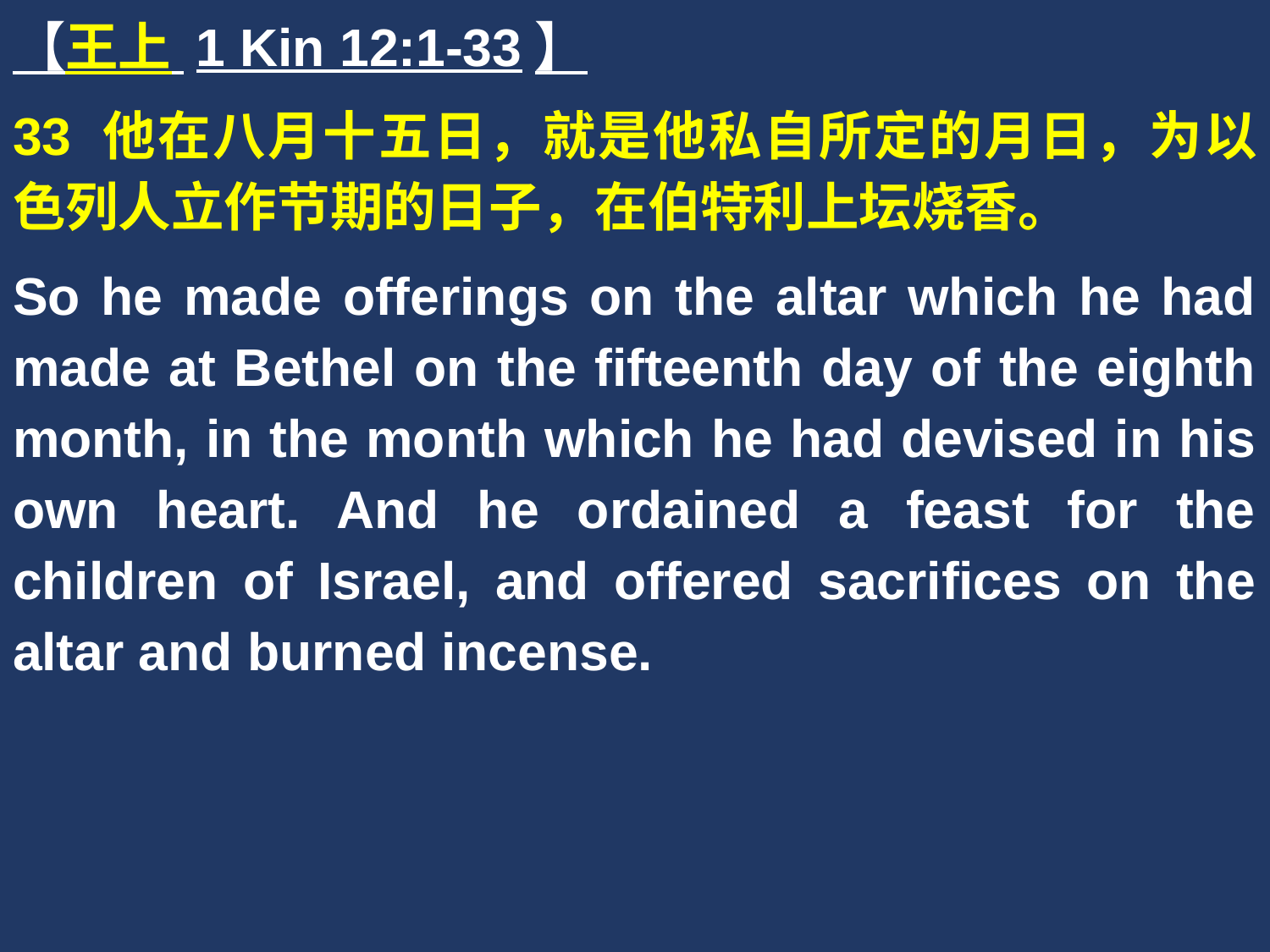

【王上 1 Kin 12:1-33】
33 他在八月十五日，就是他私自所定的月日，为以色列人立作节期的日子，在伯特利上坛烧香。
So he made offerings on the altar which he had made at Bethel on the fifteenth day of the eighth month, in the month which he had devised in his own heart. And he ordained a feast for the children of Israel, and offered sacrifices on the altar and burned incense.